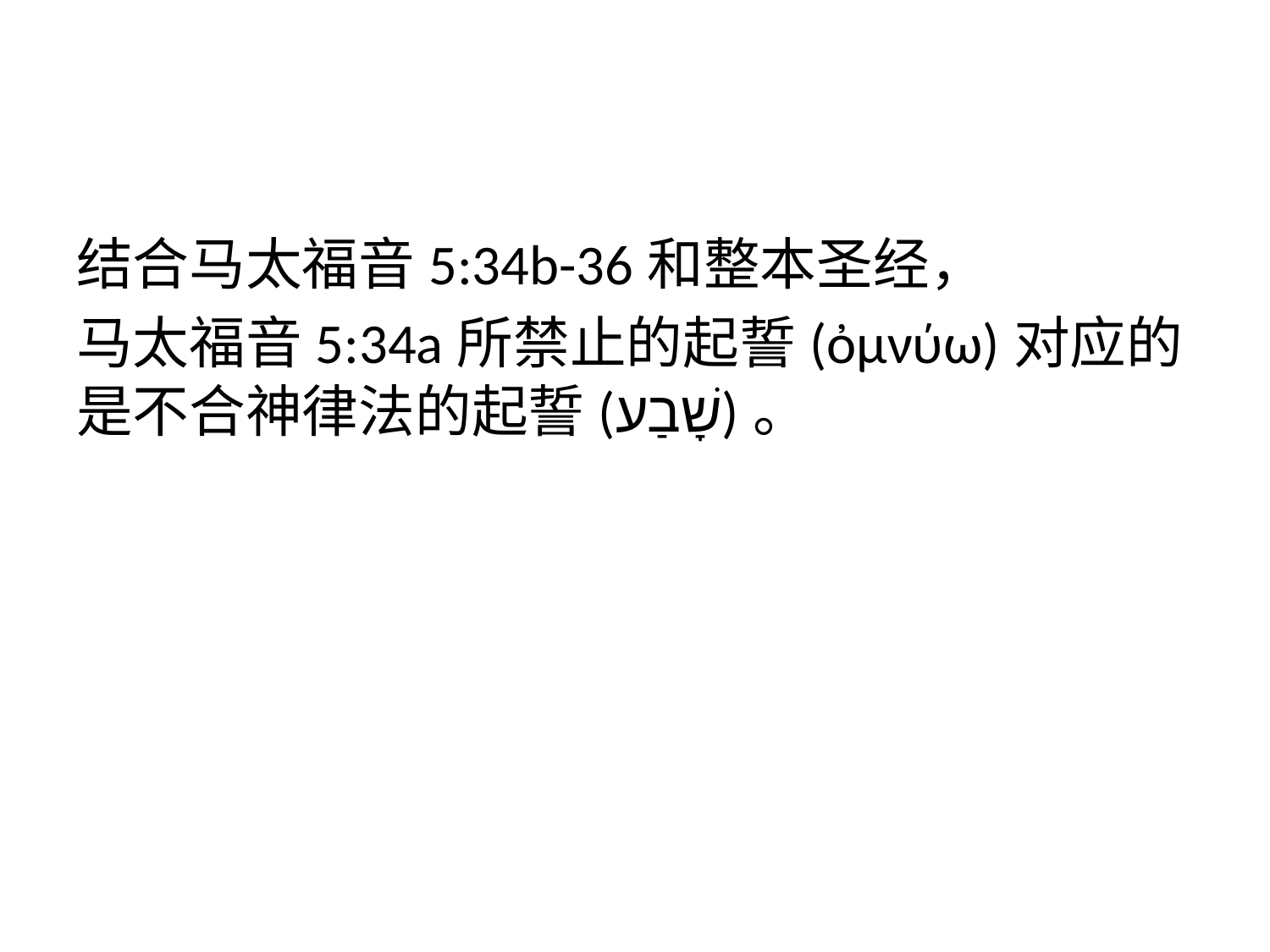

#
结合马太福音5:34b-36和整本圣经，
马太福音5:34a所禁止的起誓(ὀμνύω)对应的是不合神律法的起誓(שָׁבַע)。